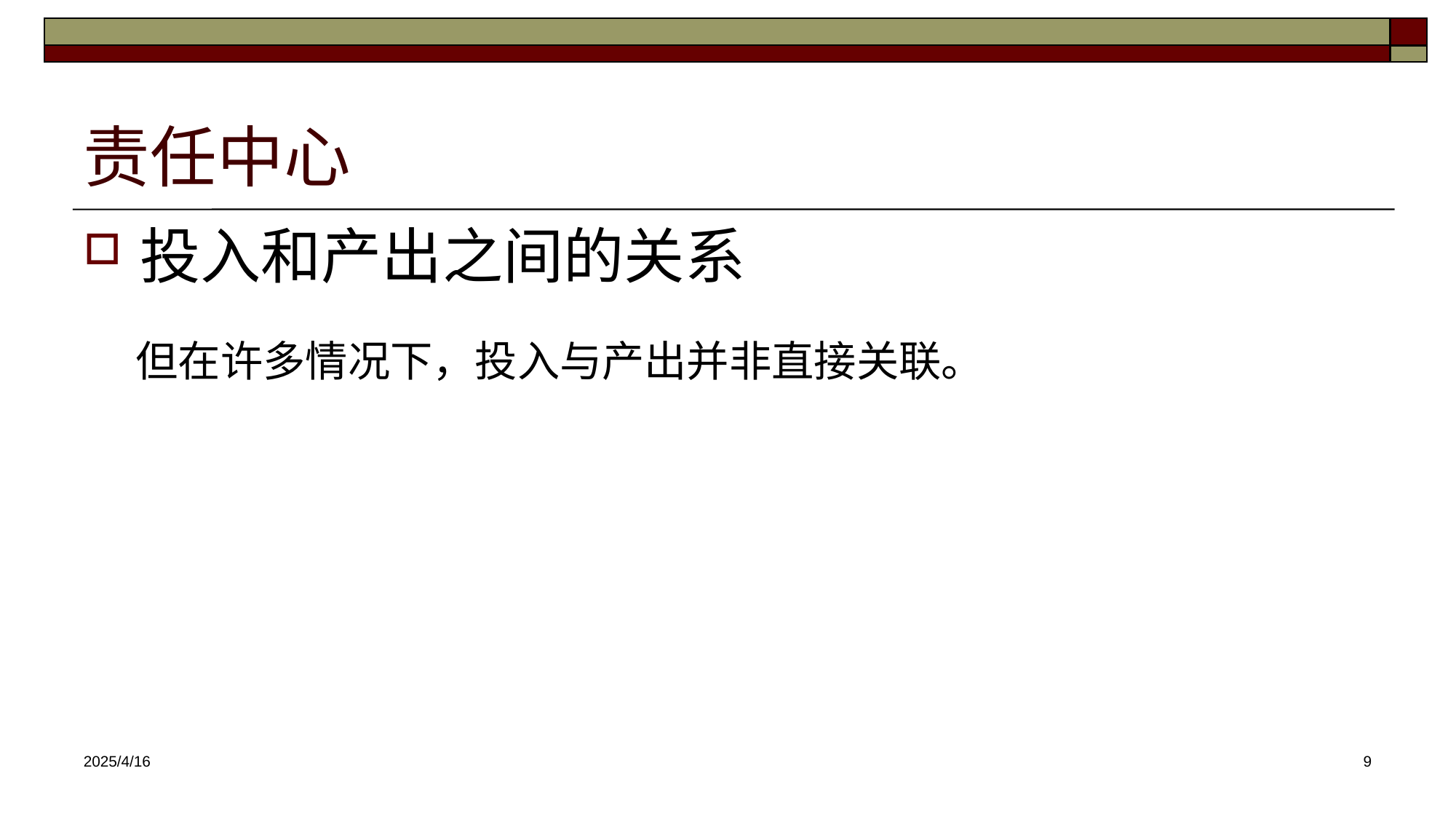

# 责任中心
投入和产出之间的关系
但在许多情况下，投入与产出并非直接关联。
2025/4/16
9